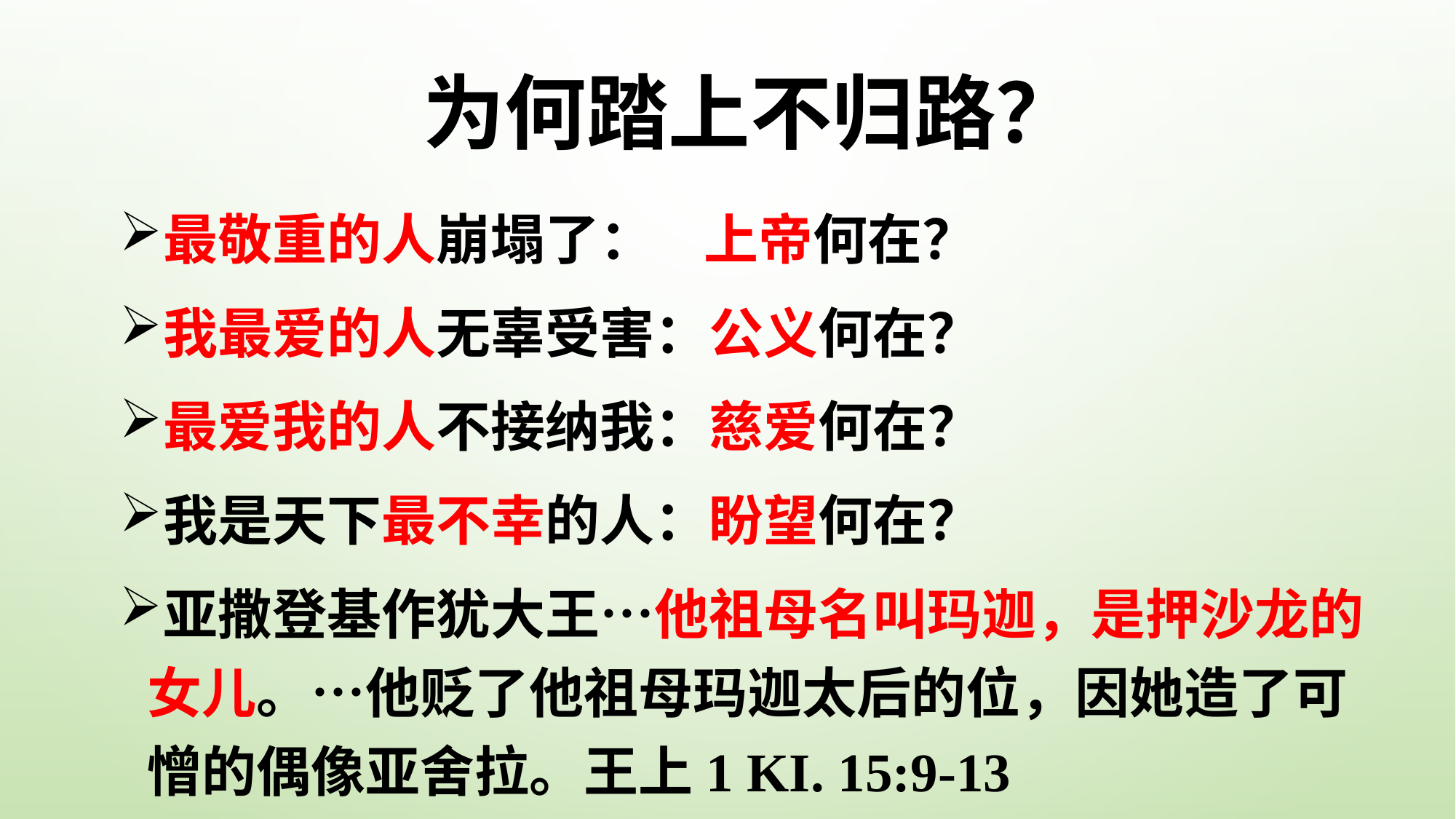

# 为何踏上不归路？
最敬重的人崩塌了：    上帝何在？
我最爱的人无辜受害：公义何在？
最爱我的人不接纳我：慈爱何在？
我是天下最不幸的人：盼望何在？
亚撒登基作犹大王…他祖母名叫玛迦，是押沙龙的女儿。…他贬了他祖母玛迦太后的位，因她造了可憎的偶像亚舍拉。王上1 Ki. 15:9-13